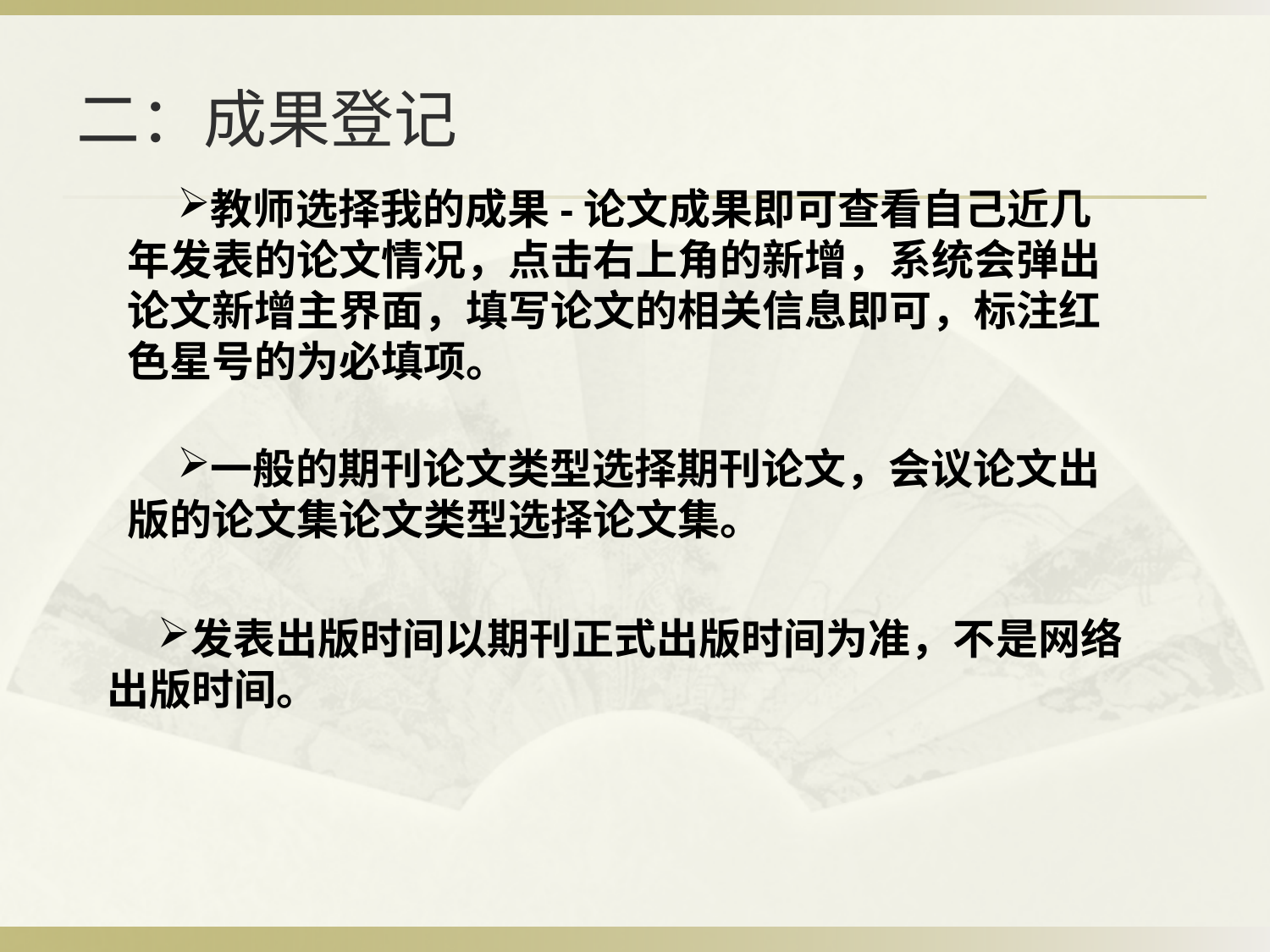

# 二：成果登记
教师选择我的成果-论文成果即可查看自己近几年发表的论文情况，点击右上角的新增，系统会弹出论文新增主界面，填写论文的相关信息即可，标注红色星号的为必填项。
一般的期刊论文类型选择期刊论文，会议论文出版的论文集论文类型选择论文集。
发表出版时间以期刊正式出版时间为准，不是网络出版时间。